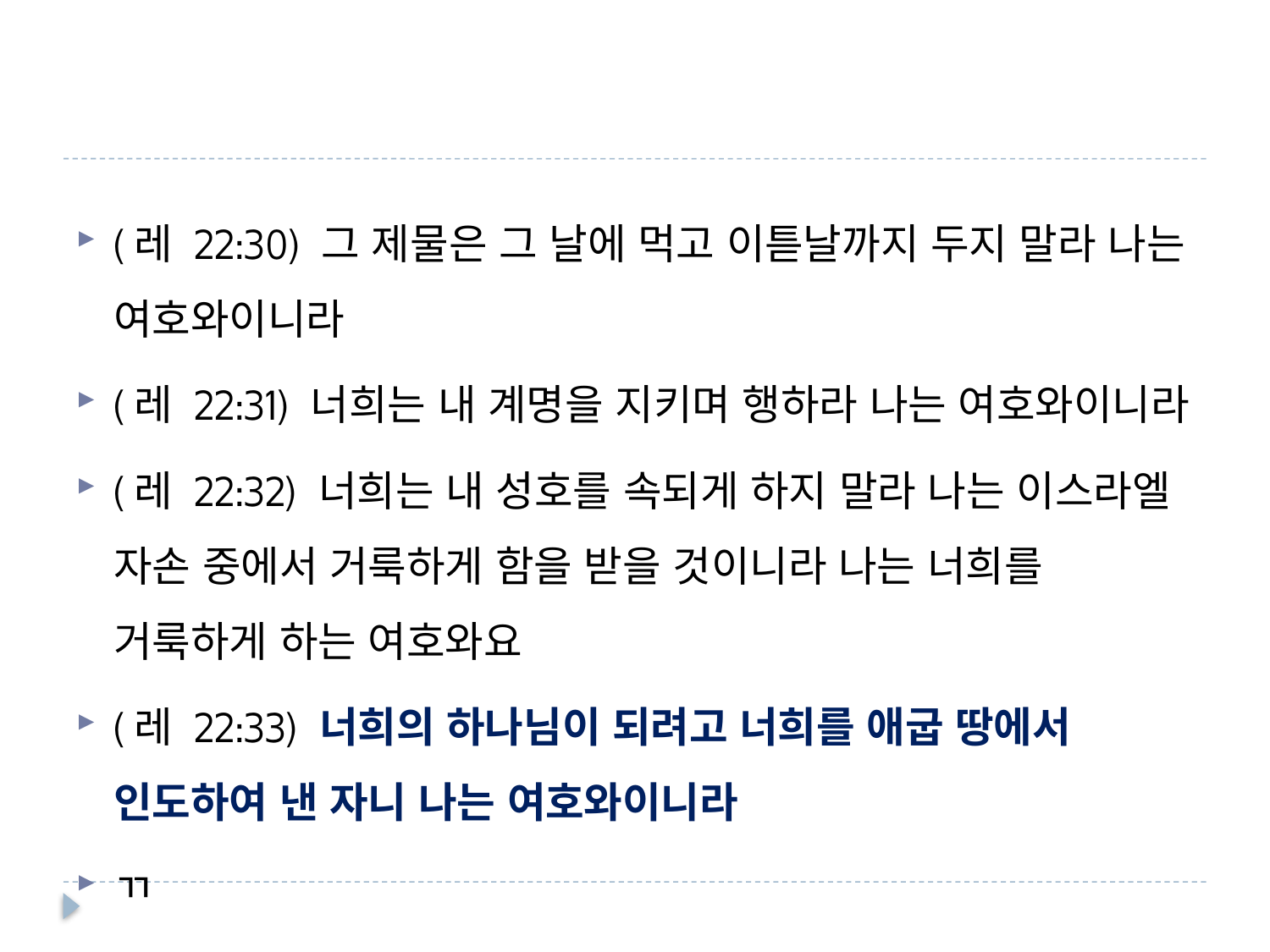

#
(레 22:30) 그 제물은 그 날에 먹고 이튿날까지 두지 말라 나는 여호와이니라
(레 22:31) 너희는 내 계명을 지키며 행하라 나는 여호와이니라
(레 22:32) 너희는 내 성호를 속되게 하지 말라 나는 이스라엘 자손 중에서 거룩하게 함을 받을 것이니라 나는 너희를 거룩하게 하는 여호와요
(레 22:33) 너희의 하나님이 되려고 너희를 애굽 땅에서 인도하여 낸 자니 나는 여호와이니라
ㄲ